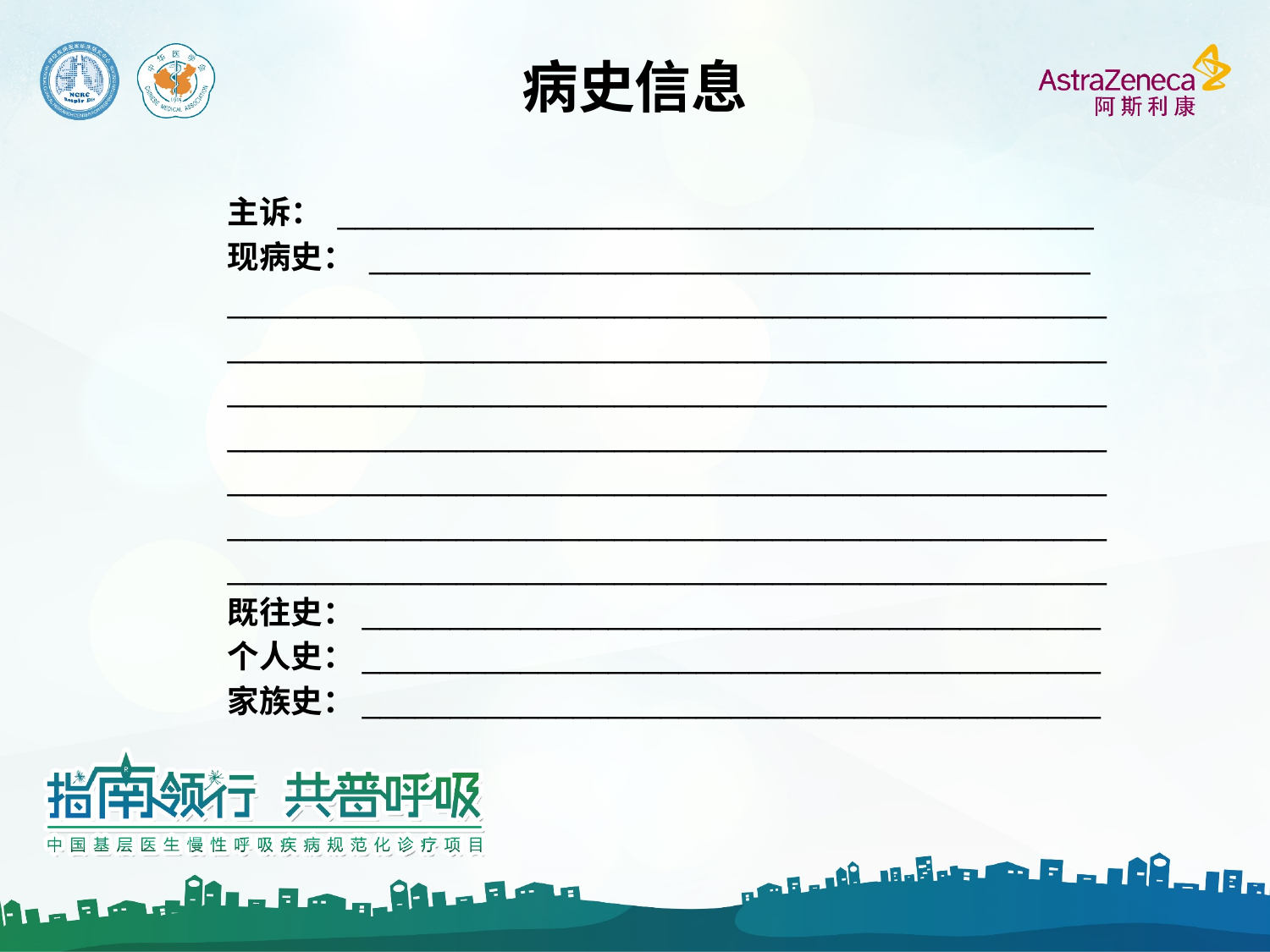

# 病史信息
主诉： ___________________________________________
现病史： _________________________________________
__________________________________________________
__________________________________________________
__________________________________________________
__________________________________________________
__________________________________________________
__________________________________________________
__________________________________________________
既往史：__________________________________________
个人史：__________________________________________
家族史：__________________________________________